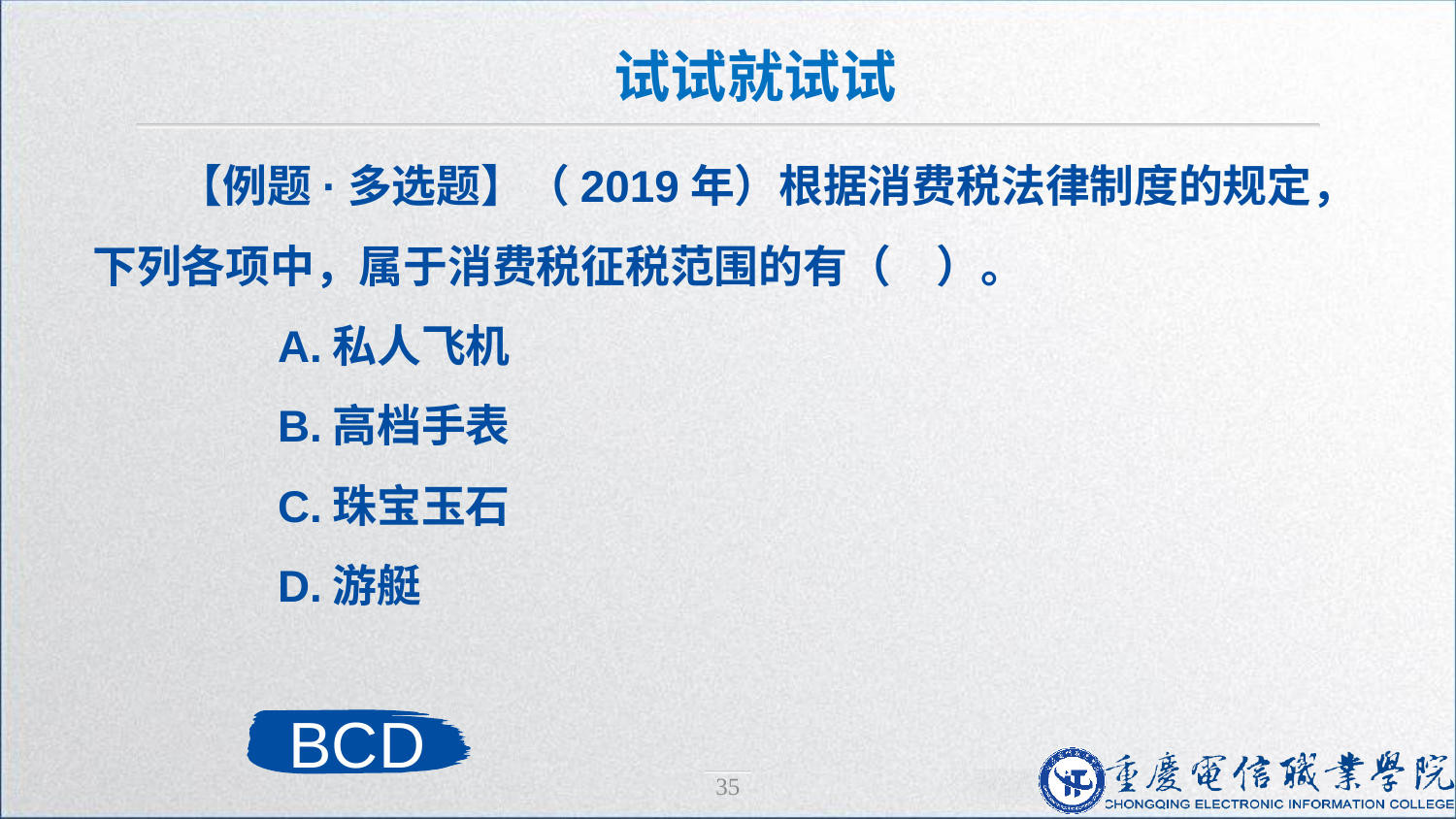

试试就试试
【例题·多选题】（2019年）根据消费税法律制度的规定，下列各项中，属于消费税征税范围的有（　）。
　　A.私人飞机
　　B.高档手表
　　C.珠宝玉石
　　D.游艇

BCD

35